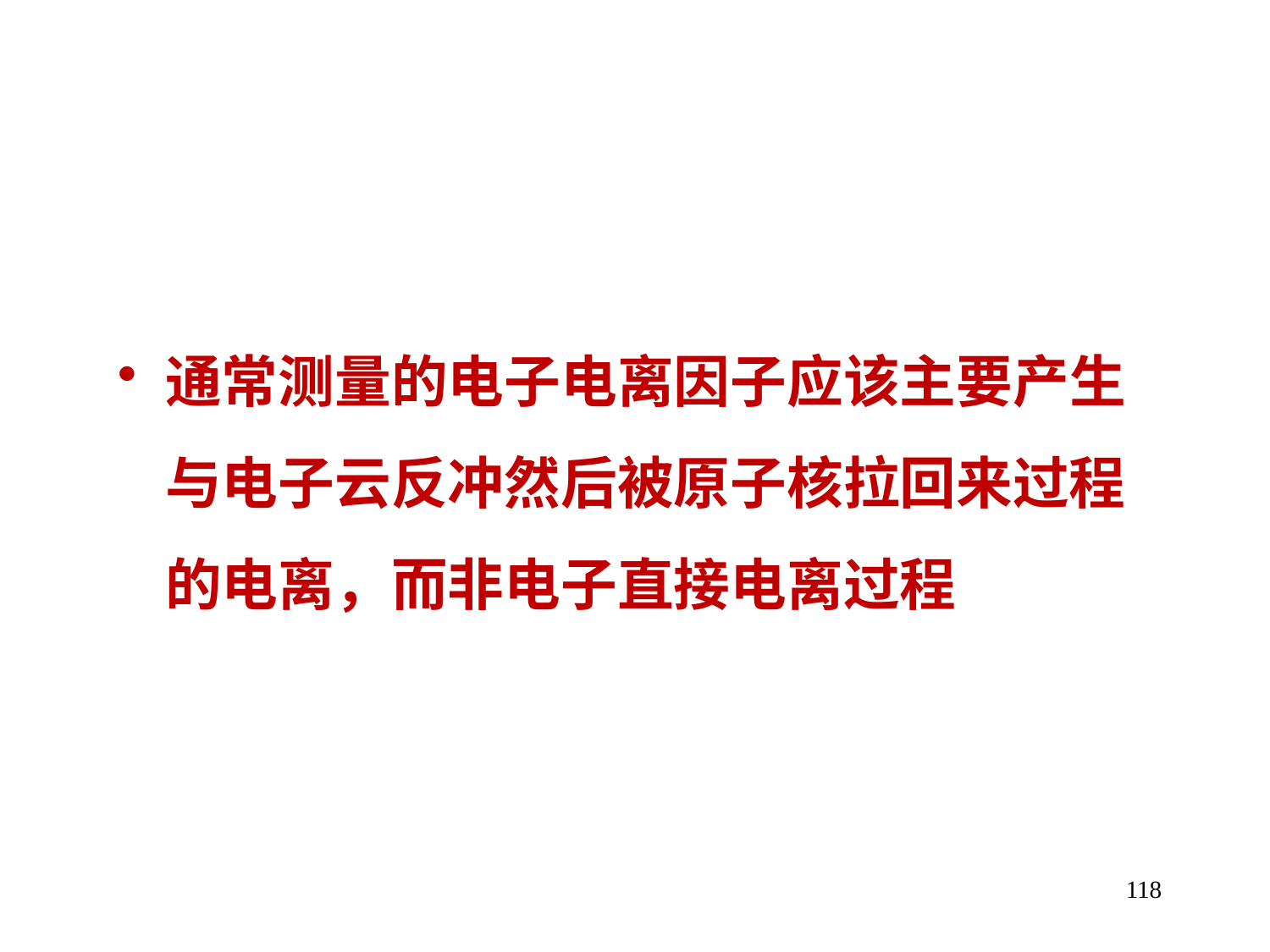

通常测量的电子电离因子应该主要产生与电子云反冲然后被原子核拉回来过程的电离，而非电子直接电离过程
118